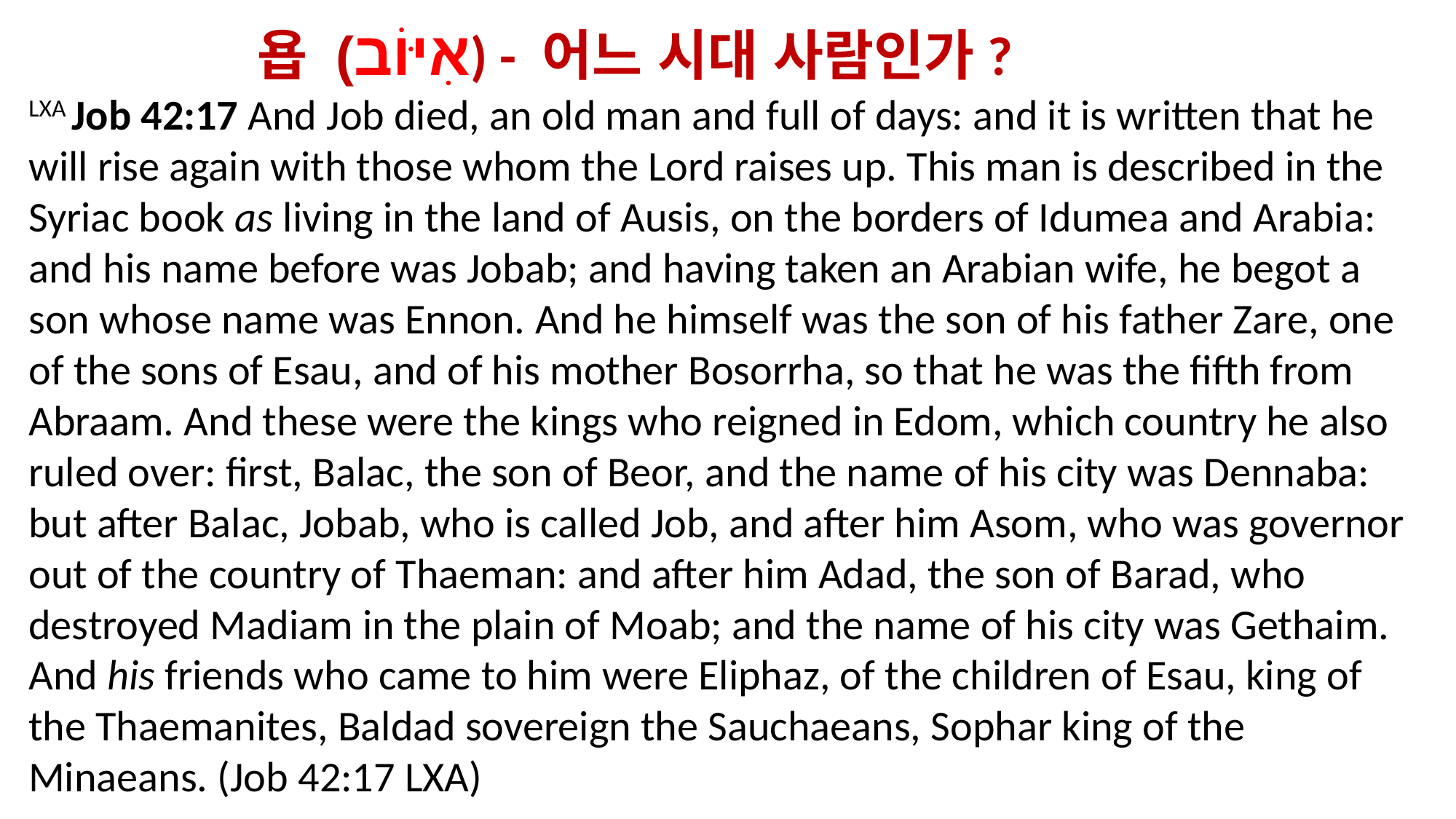

욥 (אִיּוֹב) - 어느 시대 사람인가?
LXA Job 42:17 And Job died, an old man and full of days: and it is written that he will rise again with those whom the Lord raises up. This man is described in the Syriac book as living in the land of Ausis, on the borders of Idumea and Arabia: and his name before was Jobab; and having taken an Arabian wife, he begot a son whose name was Ennon. And he himself was the son of his father Zare, one of the sons of Esau, and of his mother Bosorrha, so that he was the fifth from Abraam. And these were the kings who reigned in Edom, which country he also ruled over: first, Balac, the son of Beor, and the name of his city was Dennaba: but after Balac, Jobab, who is called Job, and after him Asom, who was governor out of the country of Thaeman: and after him Adad, the son of Barad, who destroyed Madiam in the plain of Moab; and the name of his city was Gethaim. And his friends who came to him were Eliphaz, of the children of Esau, king of the Thaemanites, Baldad sovereign the Sauchaeans, Sophar king of the Minaeans. (Job 42:17 LXA)